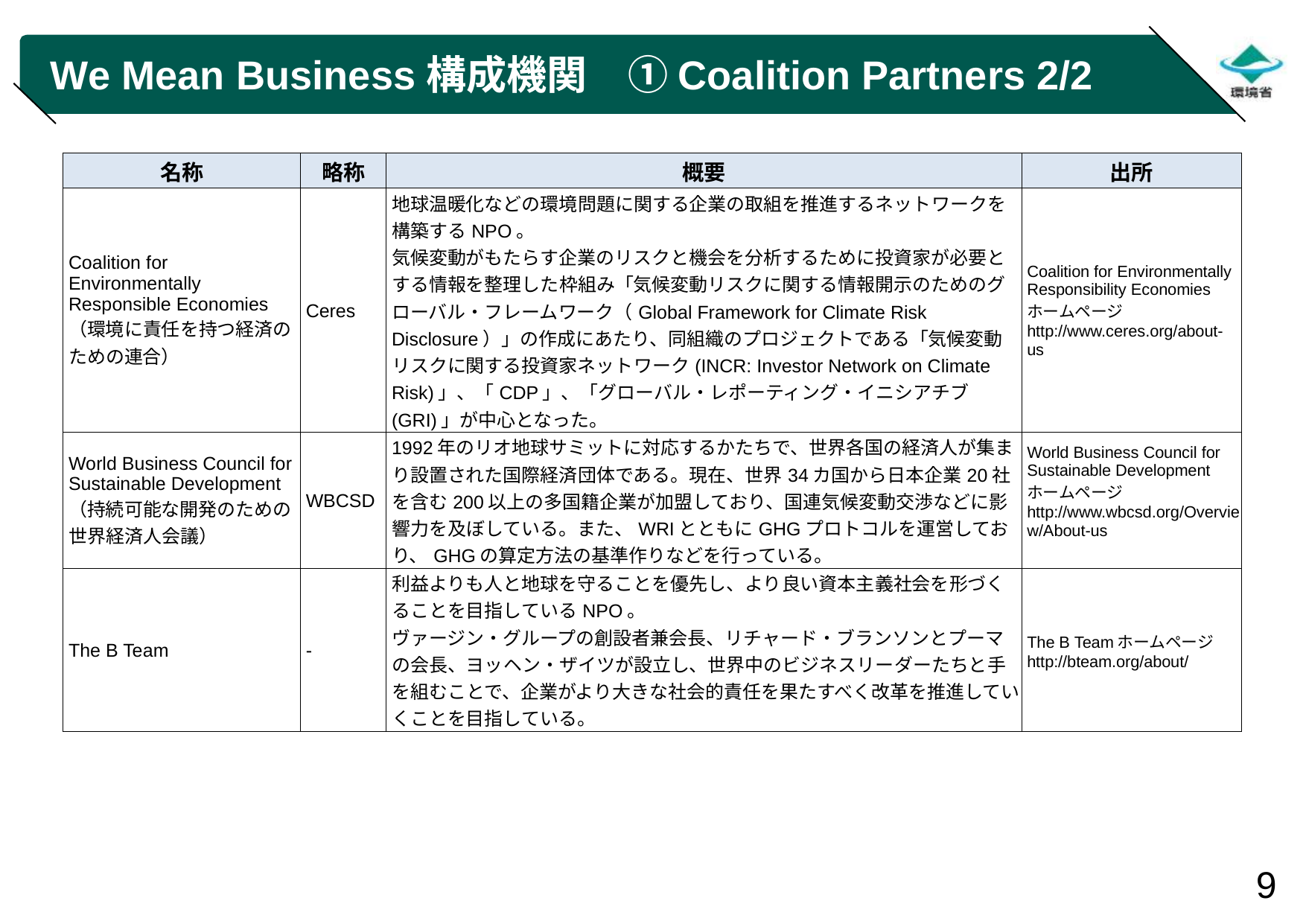

# We Mean Business構成機関　①Coalition Partners 2/2
| 名称 | 略称 | 概要 | 出所 |
| --- | --- | --- | --- |
| Coalition for Environmentally Responsible Economies （環境に責任を持つ経済のための連合） | Ceres | 地球温暖化などの環境問題に関する企業の取組を推進するネットワークを構築するNPO。 気候変動がもたらす企業のリスクと機会を分析するために投資家が必要とする情報を整理した枠組み「気候変動リスクに関する情報開示のためのグローバル・フレームワーク（Global Framework for Climate Risk Disclosure）」の作成にあたり、同組織のプロジェクトである「気候変動リスクに関する投資家ネットワーク(INCR: Investor Network on Climate Risk)」、「CDP」、「グローバル・レポーティング・イニシアチブ(GRI)」が中心となった。 | Coalition for Environmentally Responsibility Economiesホームページ　 http://www.ceres.org/about-us |
| World Business Council for Sustainable Development （持続可能な開発のための世界経済人会議） | WBCSD | 1992年のリオ地球サミットに対応するかたちで、世界各国の経済人が集まり設置された国際経済団体である。現在、世界34カ国から日本企業20社を含む200以上の多国籍企業が加盟しており、国連気候変動交渉などに影響力を及ぼしている。また、WRIとともにGHGプロトコルを運営しており、GHGの算定方法の基準作りなどを行っている。 | World Business Council for Sustainable Developmentホームページ http://www.wbcsd.org/Overview/About-us |
| The B Team | - | 利益よりも人と地球を守ることを優先し、より良い資本主義社会を形づくることを目指しているNPO。 ヴァージン・グループの創設者兼会長、リチャード・ブランソンとプーマの会長、ヨッヘン・ザイツが設立し、世界中のビジネスリーダーたちと手を組むことで、企業がより大きな社会的責任を果たすべく改革を推進していくことを目指している。 | The B Teamホームページ　http://bteam.org/about/ |